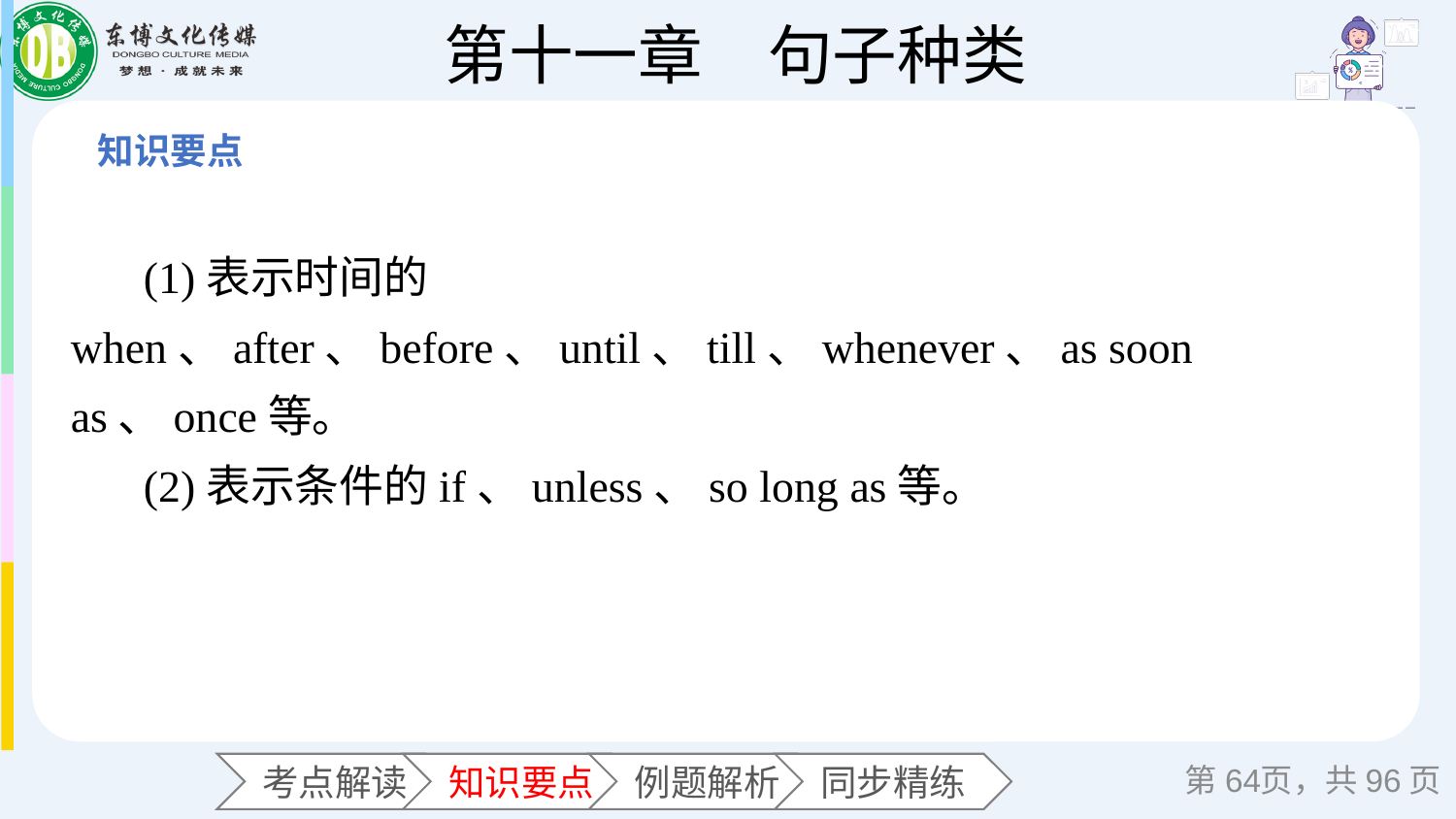

(1)表示时间的when、after、before、until、till、whenever、as soon as、once等。
(2)表示条件的if、unless、so long as等。

第64页，共96页